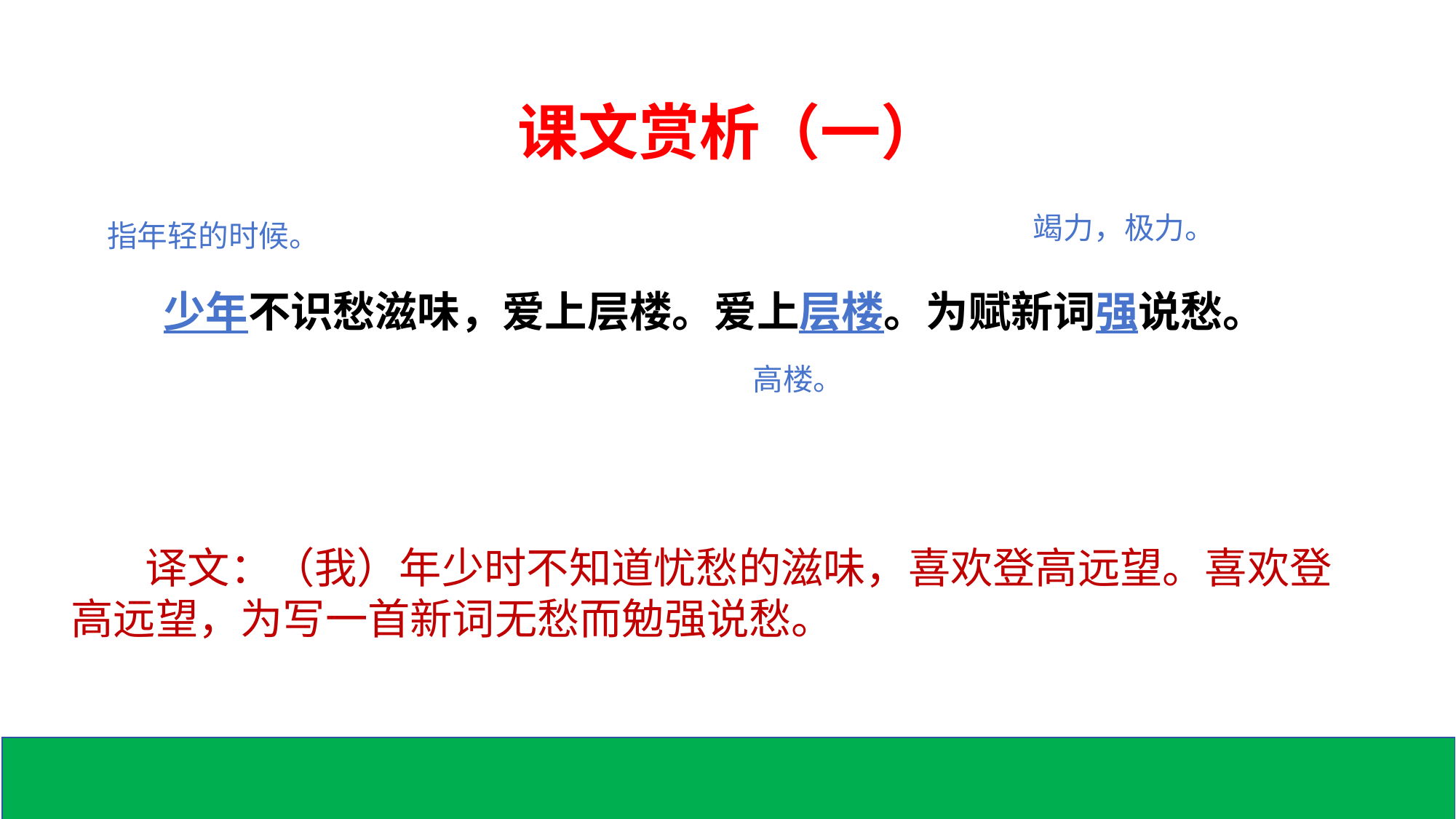

课文赏析（一）

竭力，极力。
指年轻的时候。
 少年不识愁滋味，爱上层楼。爱上层楼。为赋新词强说愁。
高楼。
        译文：（我）年少时不知道忧愁的滋味，喜欢登高远望。喜欢登高远望，为写一首新词无愁而勉强说愁。